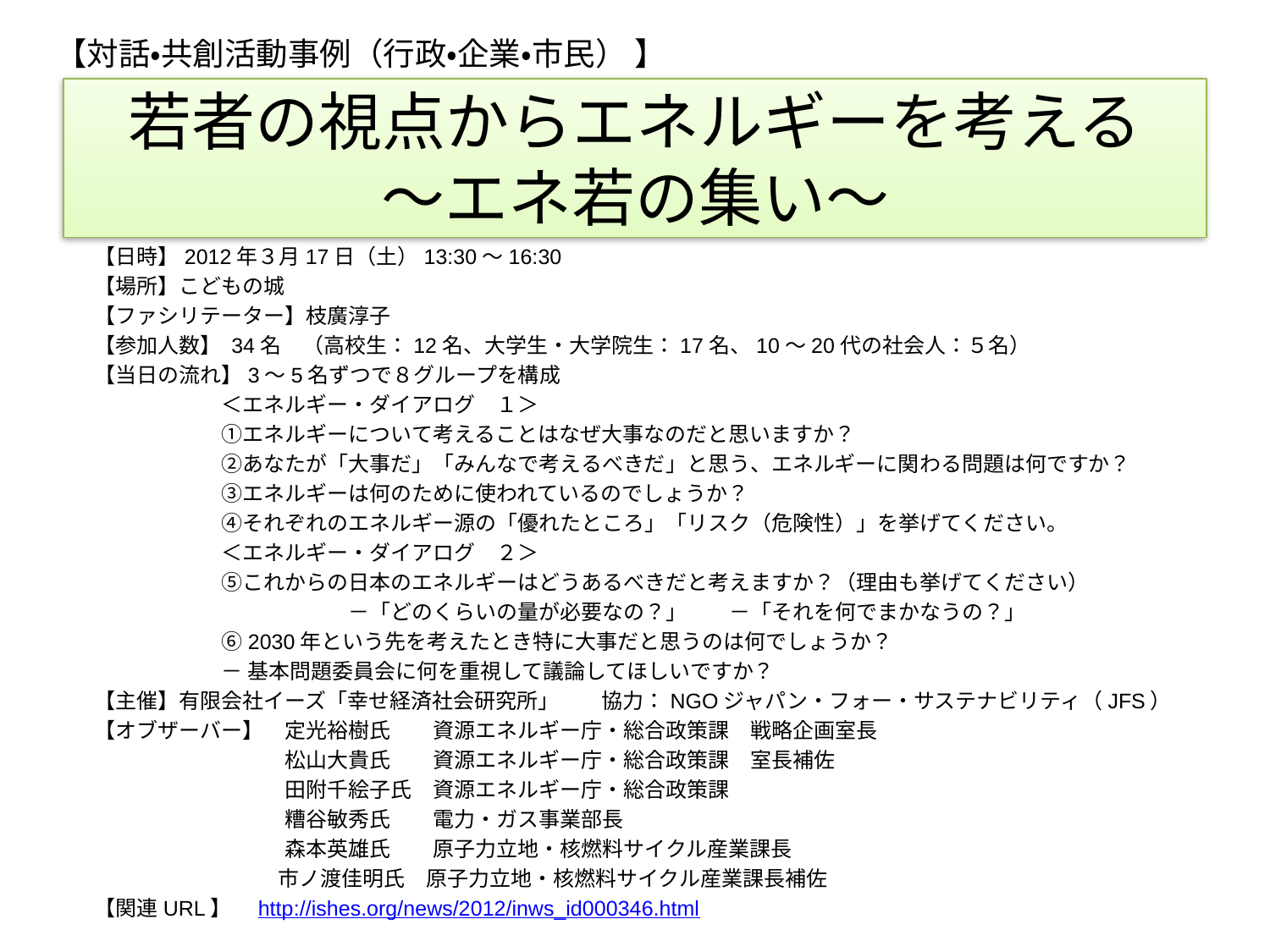

【対話・共創活動事例（行政・企業・市民） 】
# 若者の視点からエネルギーを考える ～エネ若の集い～
【日時】2012年３月17日（土）13:30～16:30
【場所】こどもの城
【ファシリテーター】枝廣淳子
【参加人数】 34名　（高校生：12名、大学生・大学院生：17名、10～20代の社会人：５名）
【当日の流れ】3～5名ずつで８グループを構成
　　　　	＜エネルギー・ダイアログ　１＞
　　　　　	①エネルギーについて考えることはなぜ大事なのだと思いますか？
　　　　	②あなたが「大事だ」「みんなで考えるべきだ」と思う、エネルギーに関わる問題は何ですか？
　　　　　	③エネルギーは何のために使われているのでしょうか？
　　　　　	④それぞれのエネルギー源の「優れたところ」「リスク（危険性）」を挙げてください。
　　　　	＜エネルギー・ダイアログ　２＞
　　　　　	⑤これからの日本のエネルギーはどうあるべきだと考えますか？（理由も挙げてください）
　　　　　　	－「どのくらいの量が必要なの？」　　－「それを何でまかなうの？」
　　　　　	⑥2030年という先を考えたとき特に大事だと思うのは何でしょうか？
　　       　　	－ 基本問題委員会に何を重視して議論してほしいですか？
【主催】有限会社イーズ「幸せ経済社会研究所」　　協力：NGOジャパン・フォー・サステナビリティ（JFS）
【オブザーバー】　定光裕樹氏　　資源エネルギー庁・総合政策課　戦略企画室長
　　　　　　　　　松山大貴氏　　資源エネルギー庁・総合政策課　室長補佐
　　　　　　　　　田附千絵子氏　資源エネルギー庁・総合政策課
　　　　　　　　　糟谷敏秀氏　　電力・ガス事業部長
　　　　　　　　　森本英雄氏　　原子力立地・核燃料サイクル産業課長
　　 　　　　　　  市ノ渡佳明氏　原子力立地・核燃料サイクル産業課長補佐
【関連URL】　http://ishes.org/news/2012/inws_id000346.html